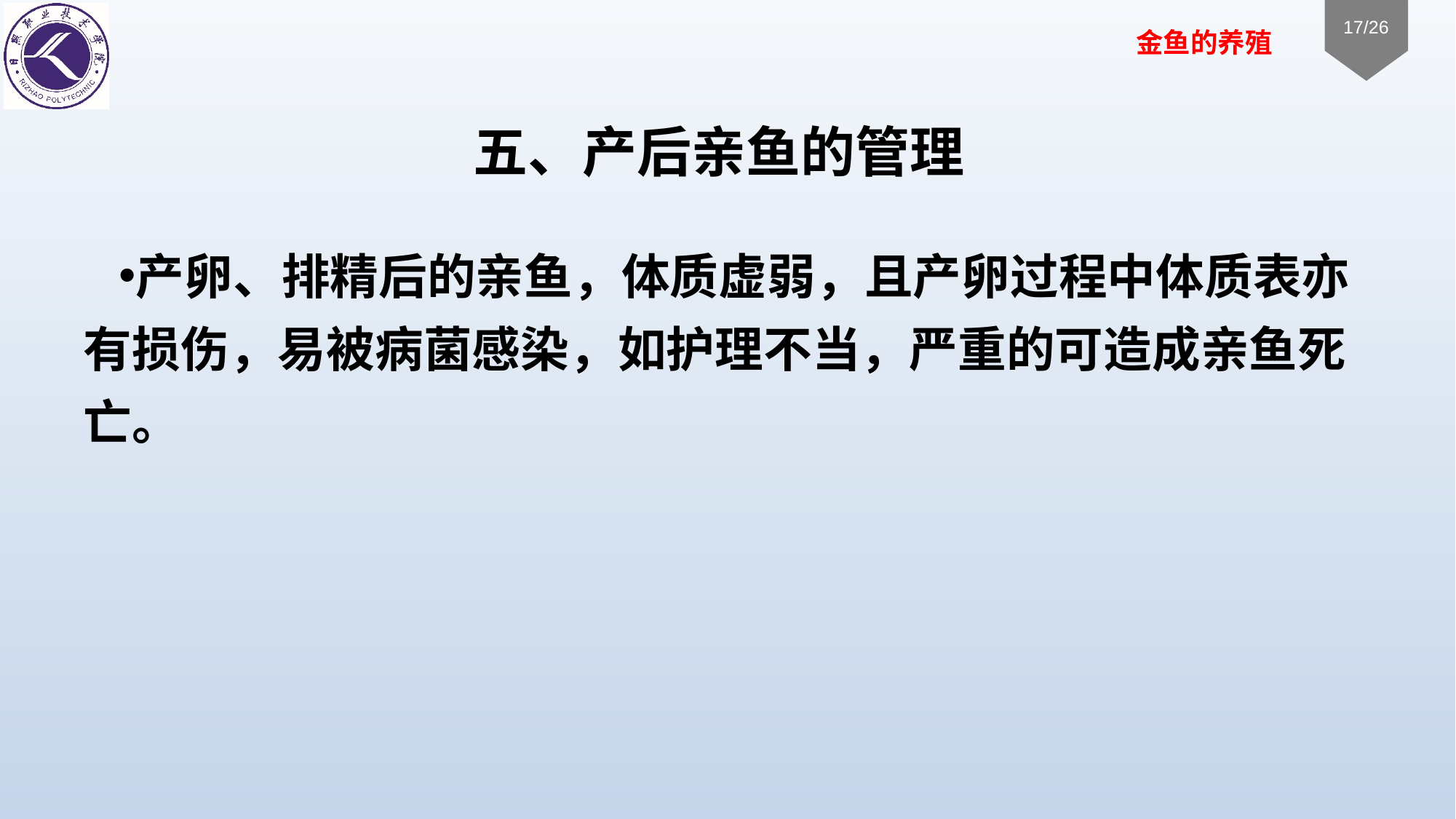

# 五、产后亲鱼的管理
产卵、排精后的亲鱼，体质虚弱，且产卵过程中体质表亦有损伤，易被病菌感染，如护理不当，严重的可造成亲鱼死亡。